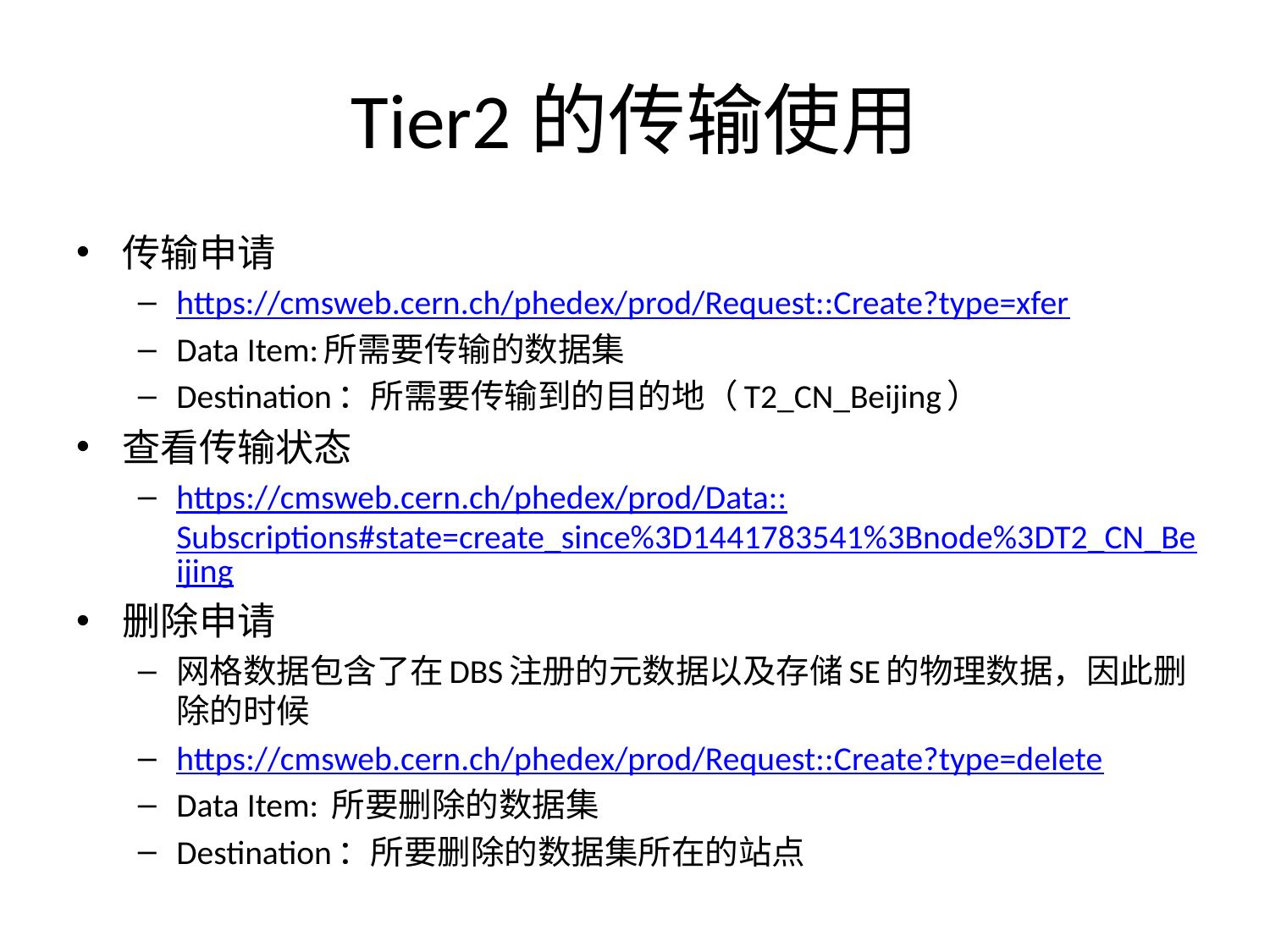

# Tier2的传输使用
传输申请
https://cmsweb.cern.ch/phedex/prod/Request::Create?type=xfer
Data Item:所需要传输的数据集
Destination：所需要传输到的目的地（T2_CN_Beijing）
查看传输状态
https://cmsweb.cern.ch/phedex/prod/Data::Subscriptions#state=create_since%3D1441783541%3Bnode%3DT2_CN_Beijing
删除申请
网格数据包含了在DBS注册的元数据以及存储SE的物理数据，因此删除的时候
https://cmsweb.cern.ch/phedex/prod/Request::Create?type=delete
Data Item: 所要删除的数据集
Destination：所要删除的数据集所在的站点